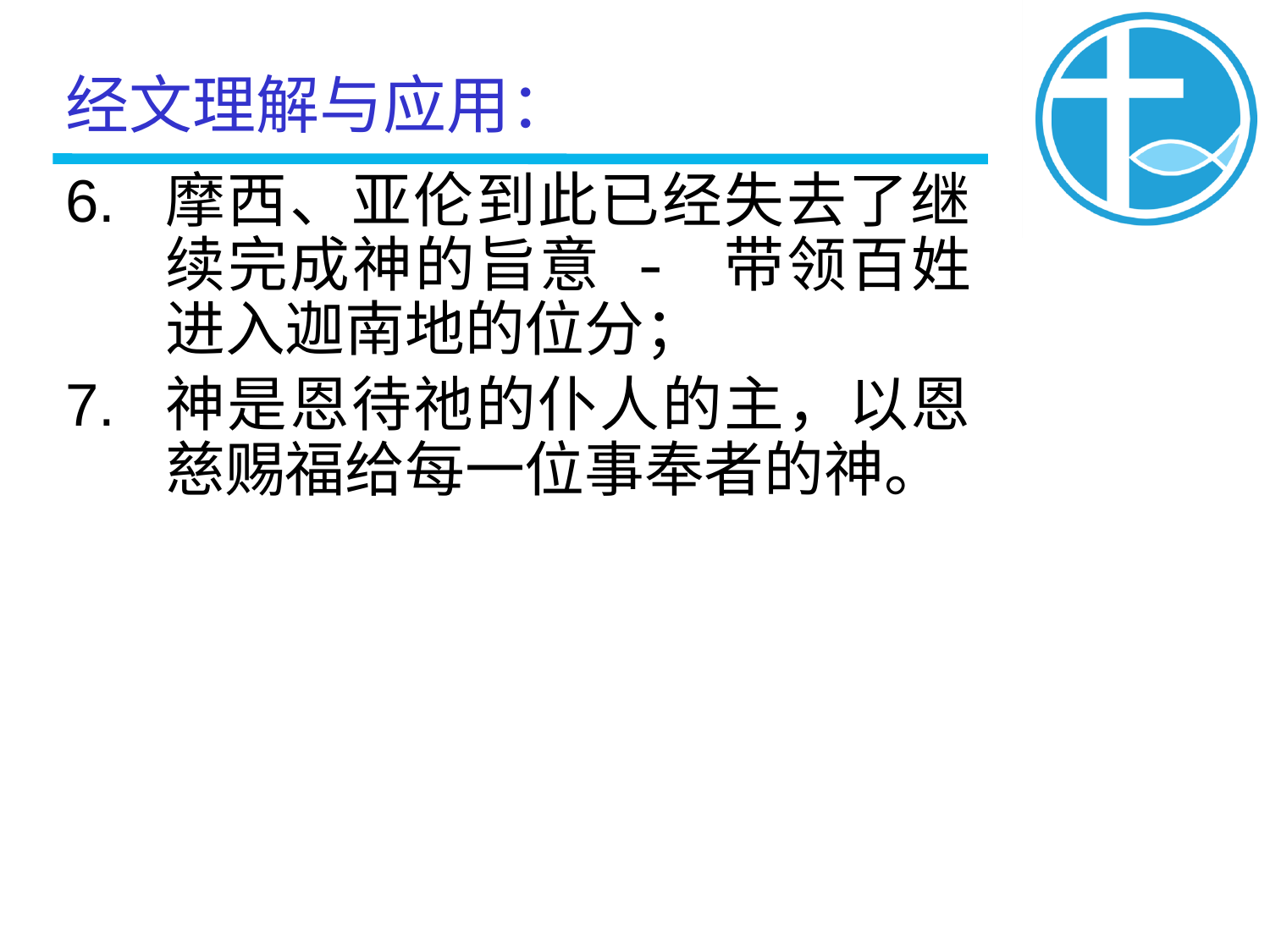

经文理解与应用：
摩西、亚伦到此已经失去了继续完成神的旨意 - 带领百姓进入迦南地的位分；
神是恩待祂的仆人的主，以恩慈赐福给每一位事奉者的神。